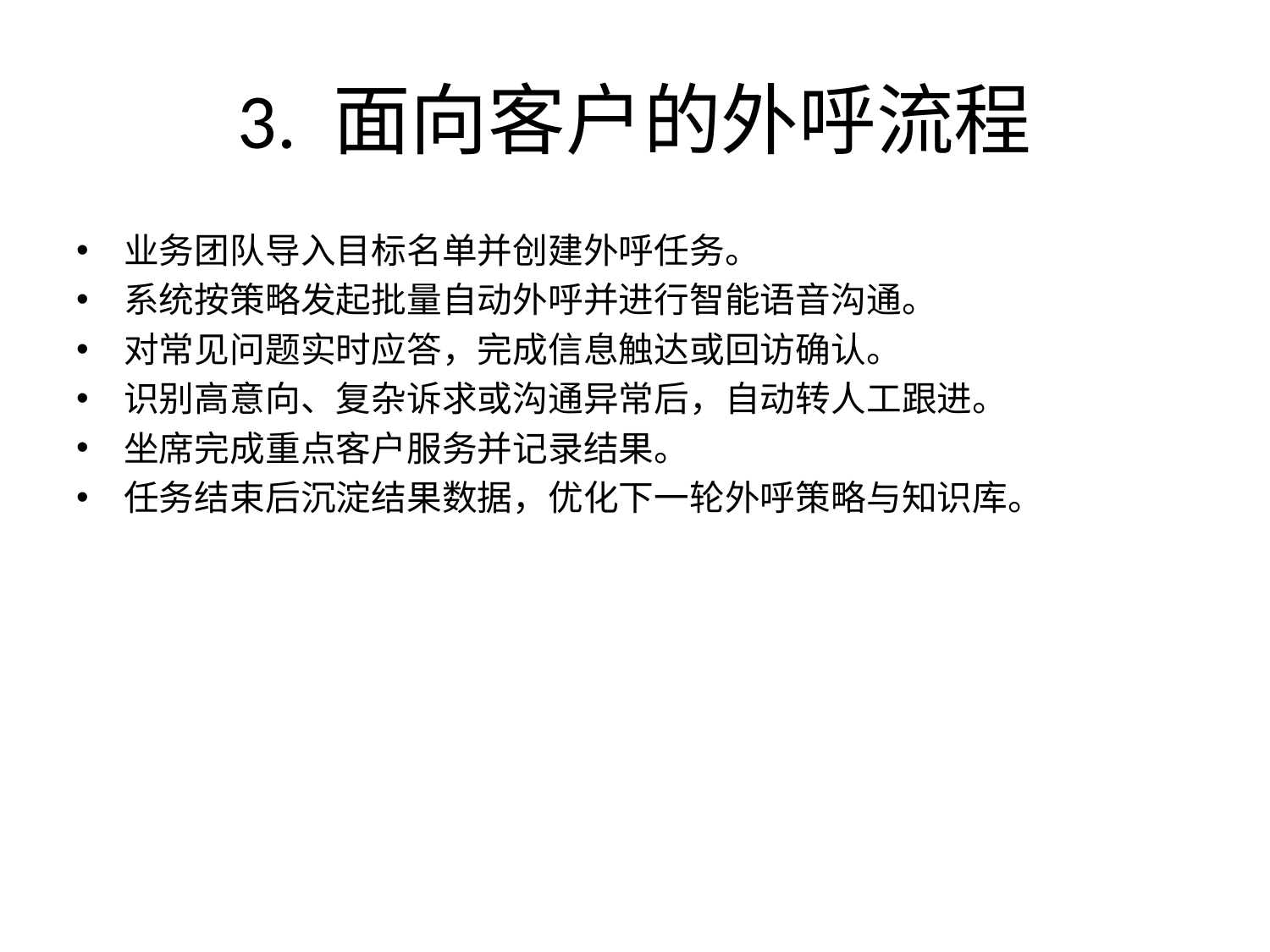

# 3. 面向客户的外呼流程
业务团队导入目标名单并创建外呼任务。
系统按策略发起批量自动外呼并进行智能语音沟通。
对常见问题实时应答，完成信息触达或回访确认。
识别高意向、复杂诉求或沟通异常后，自动转人工跟进。
坐席完成重点客户服务并记录结果。
任务结束后沉淀结果数据，优化下一轮外呼策略与知识库。